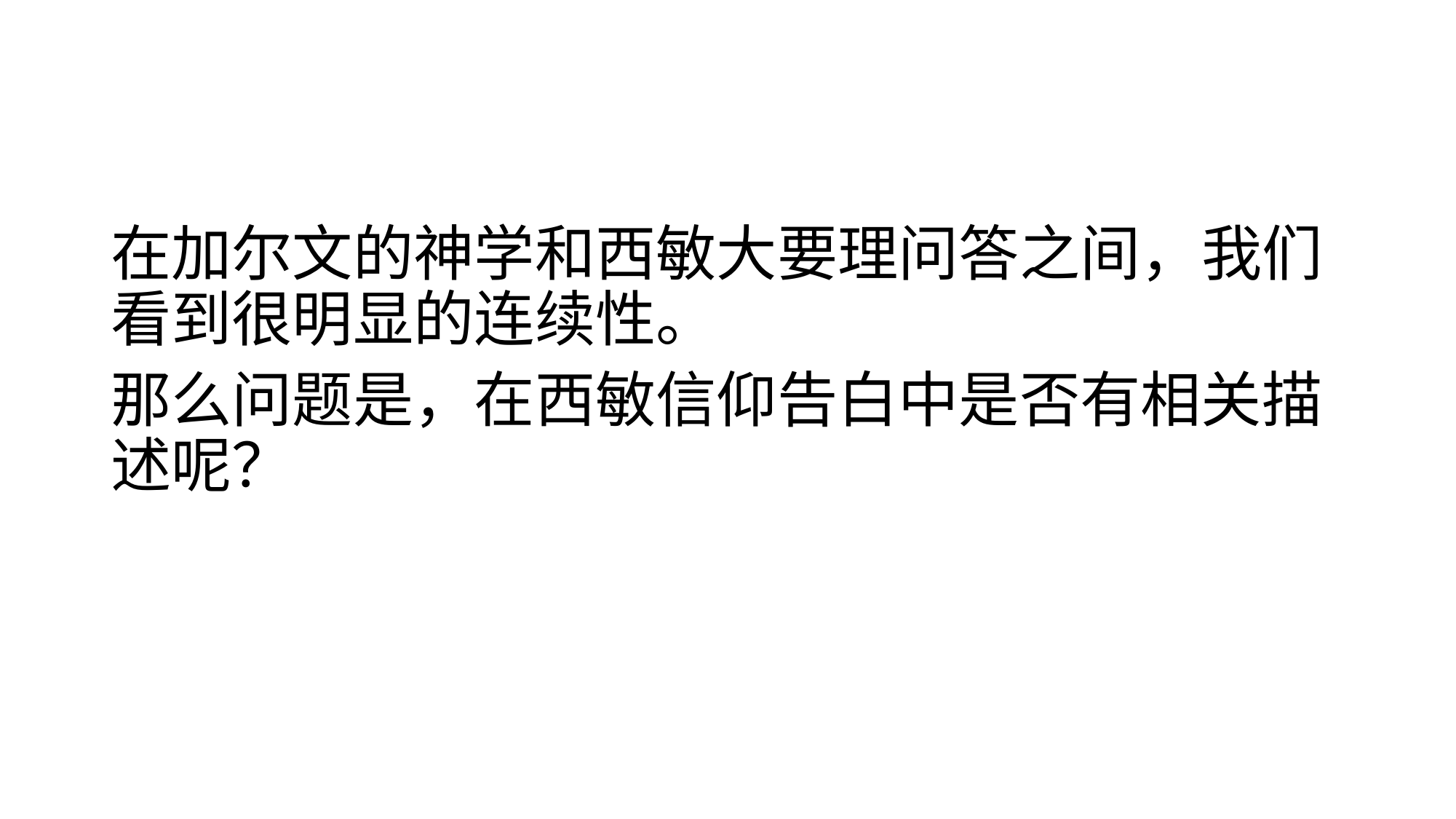

#
在加尔文的神学和西敏大要理问答之间，我们看到很明显的连续性。
那么问题是，在西敏信仰告白中是否有相关描述呢？